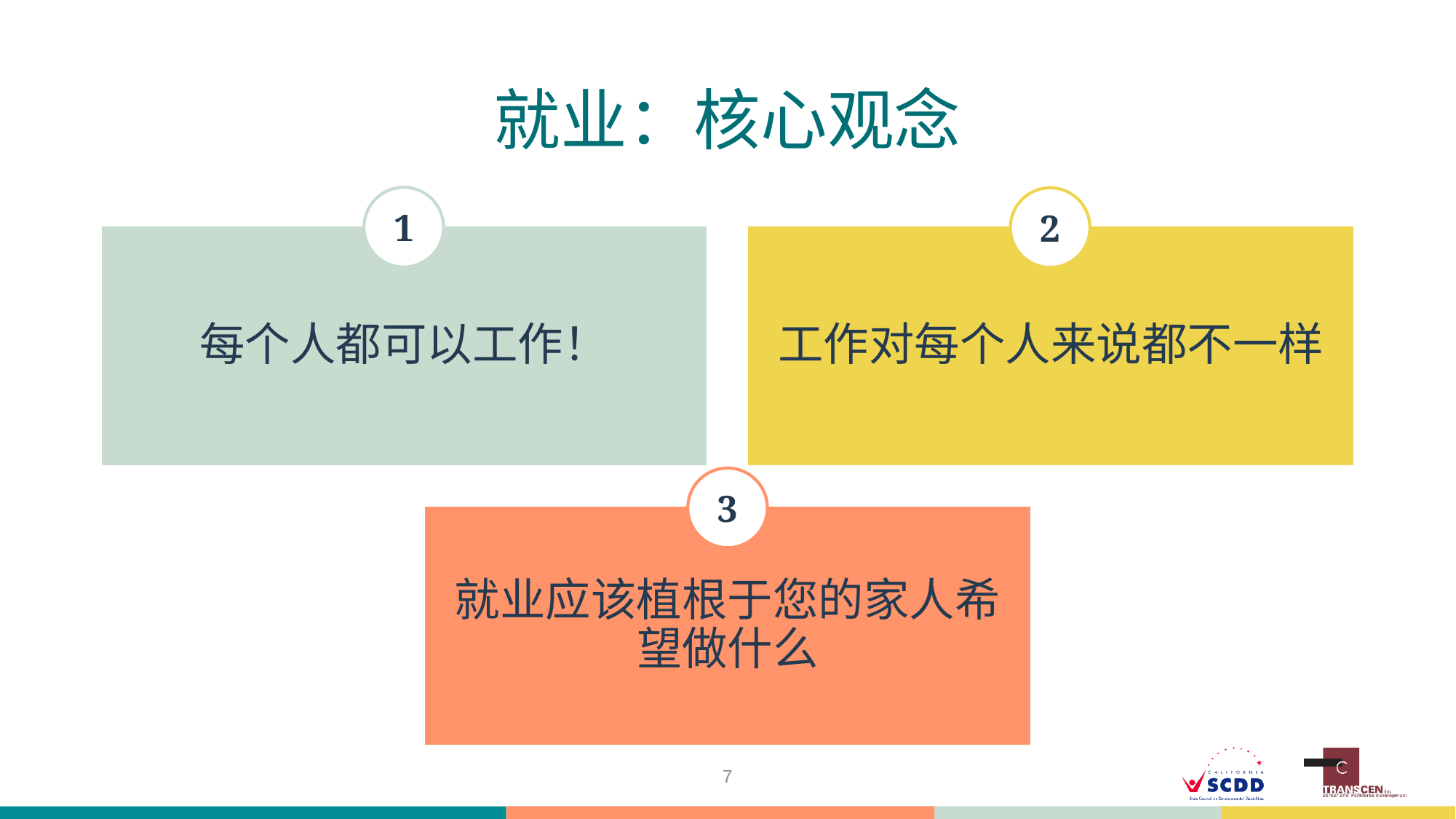

# 就业：核心观念

1
2
每个人都可以工作！
工作对每个人来说都不一样
就业应该植根于您的家人希望做什么

3
7